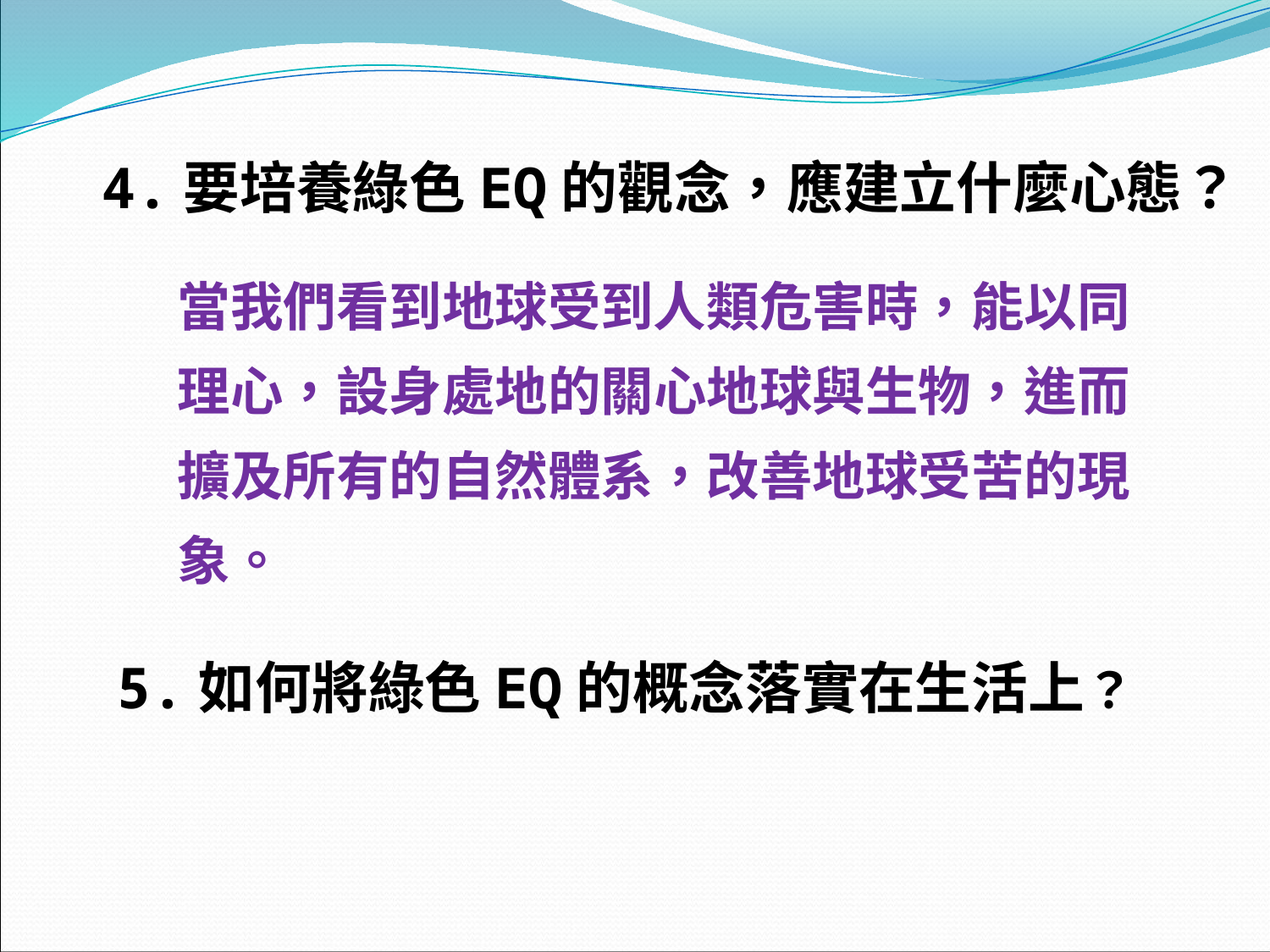

4.要培養綠色EQ的觀念，應建立什麼心態？
當我們看到地球受到人類危害時，能以同理心，設身處地的關心地球與生物，進而擴及所有的自然體系，改善地球受苦的現象。
5.如何將綠色EQ的概念落實在生活上？